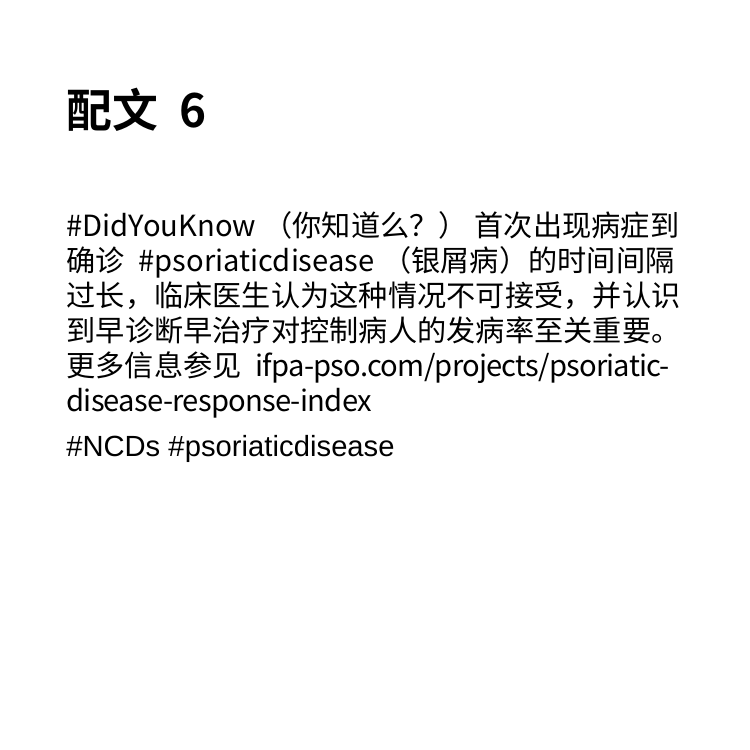

# 配文 6
#DidYouKnow（你知道么？） 首次出现病症到确诊 #psoriaticdisease（银屑病）的时间间隔过长，临床医生认为这种情况不可接受，并认识到早诊断早治疗对控制病人的发病率至关重要。更多信息参见 ifpa-pso.com/projects/psoriatic-disease-response-index
#NCDs #psoriaticdisease